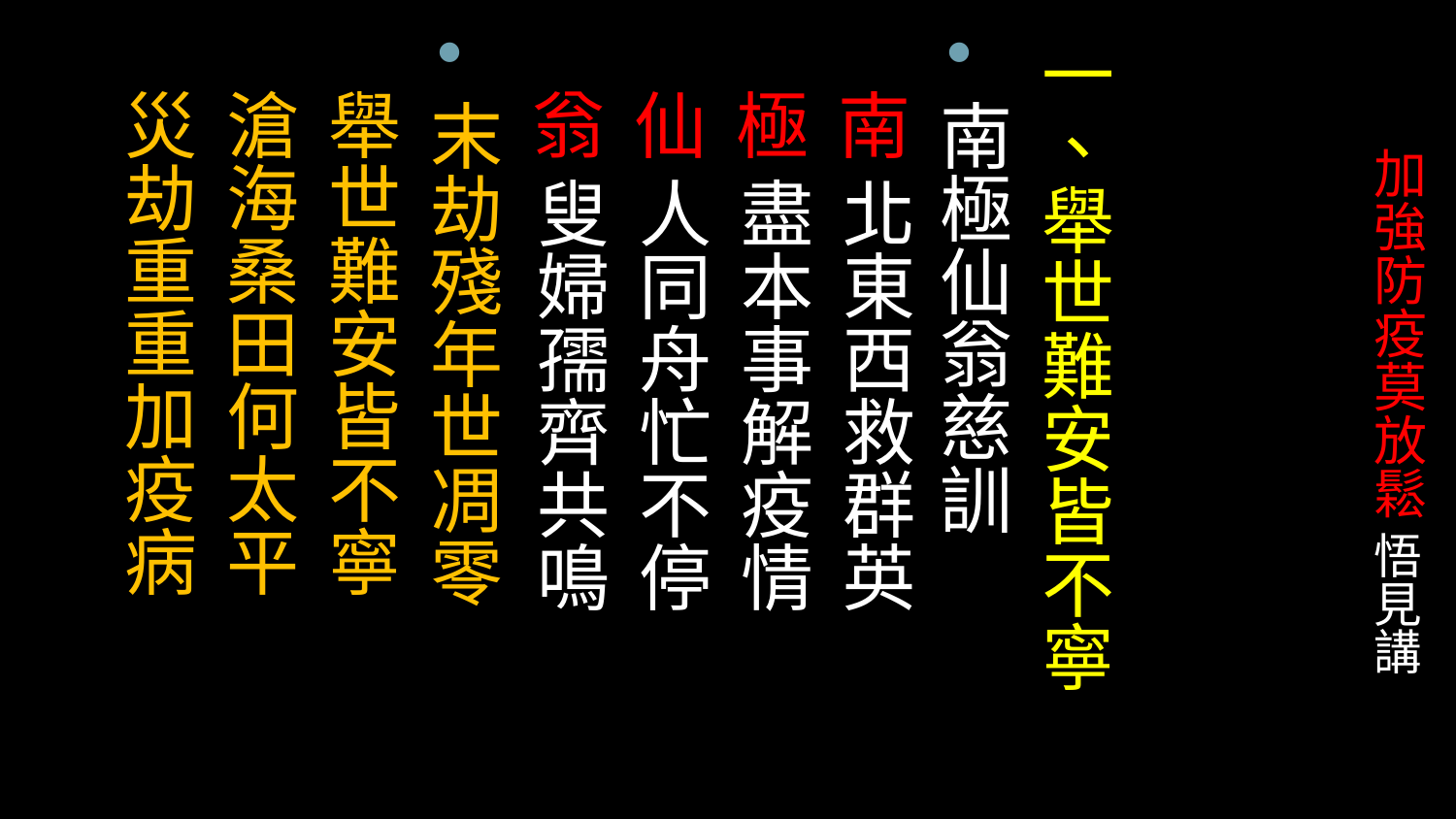

一、舉世難安皆不寧
南極仙翁慈訓
  南 北東西救群英
  極 盡本事解疫情
  仙 人同舟忙不停
  翁 叟婦孺齊共鳴
末劫殘年世凋零
  舉世難安皆不寧
  滄海桑田何太平
  災劫重重加疫病

# 加強防疫莫放鬆 悟見講